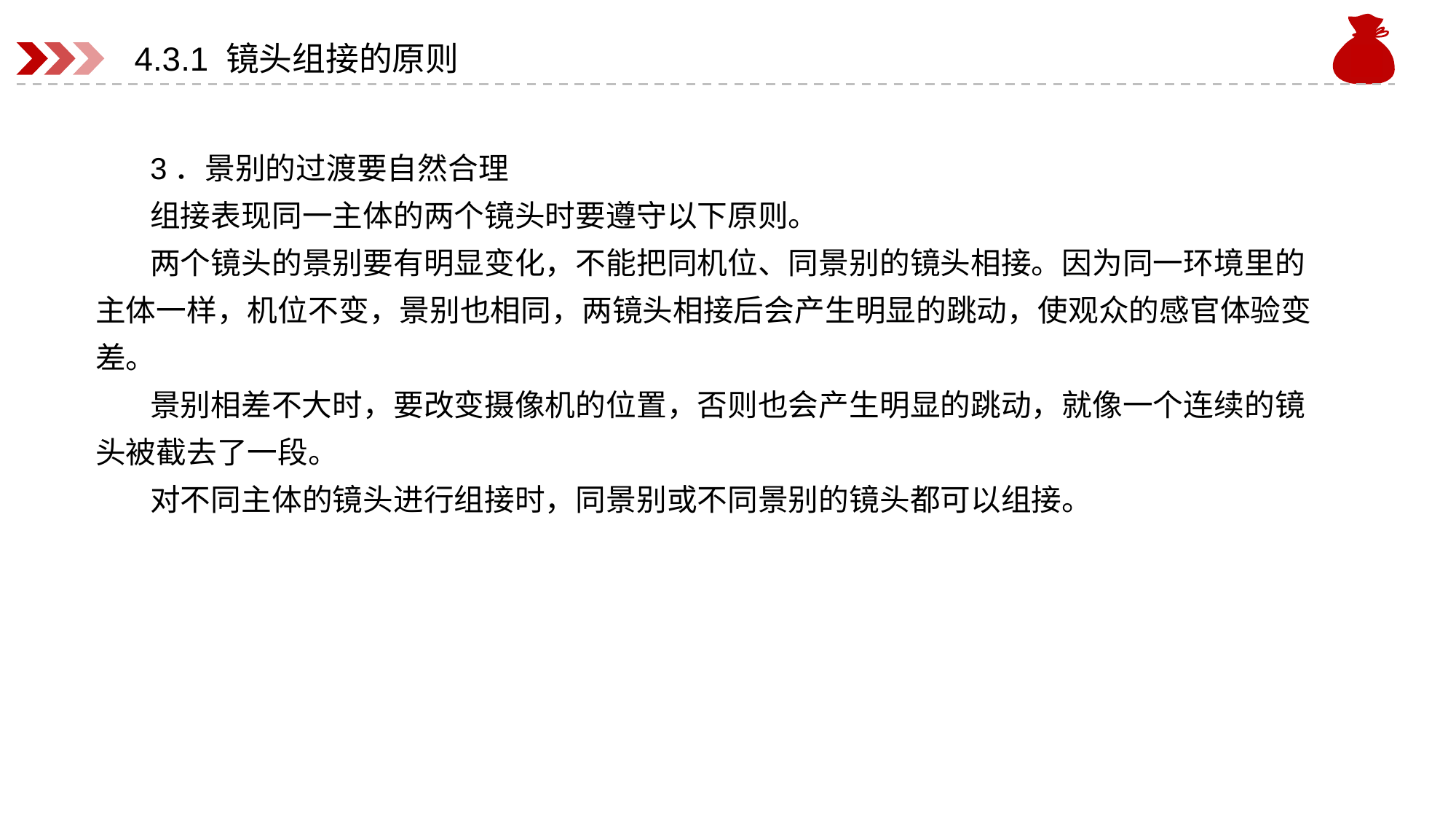

# 4.3.1 镜头组接的原则
26
3．景别的过渡要自然合理
组接表现同一主体的两个镜头时要遵守以下原则。
两个镜头的景别要有明显变化，不能把同机位、同景别的镜头相接。因为同一环境里的主体一样，机位不变，景别也相同，两镜头相接后会产生明显的跳动，使观众的感官体验变差。
景别相差不大时，要改变摄像机的位置，否则也会产生明显的跳动，就像一个连续的镜头被截去了一段。
对不同主体的镜头进行组接时，同景别或不同景别的镜头都可以组接。